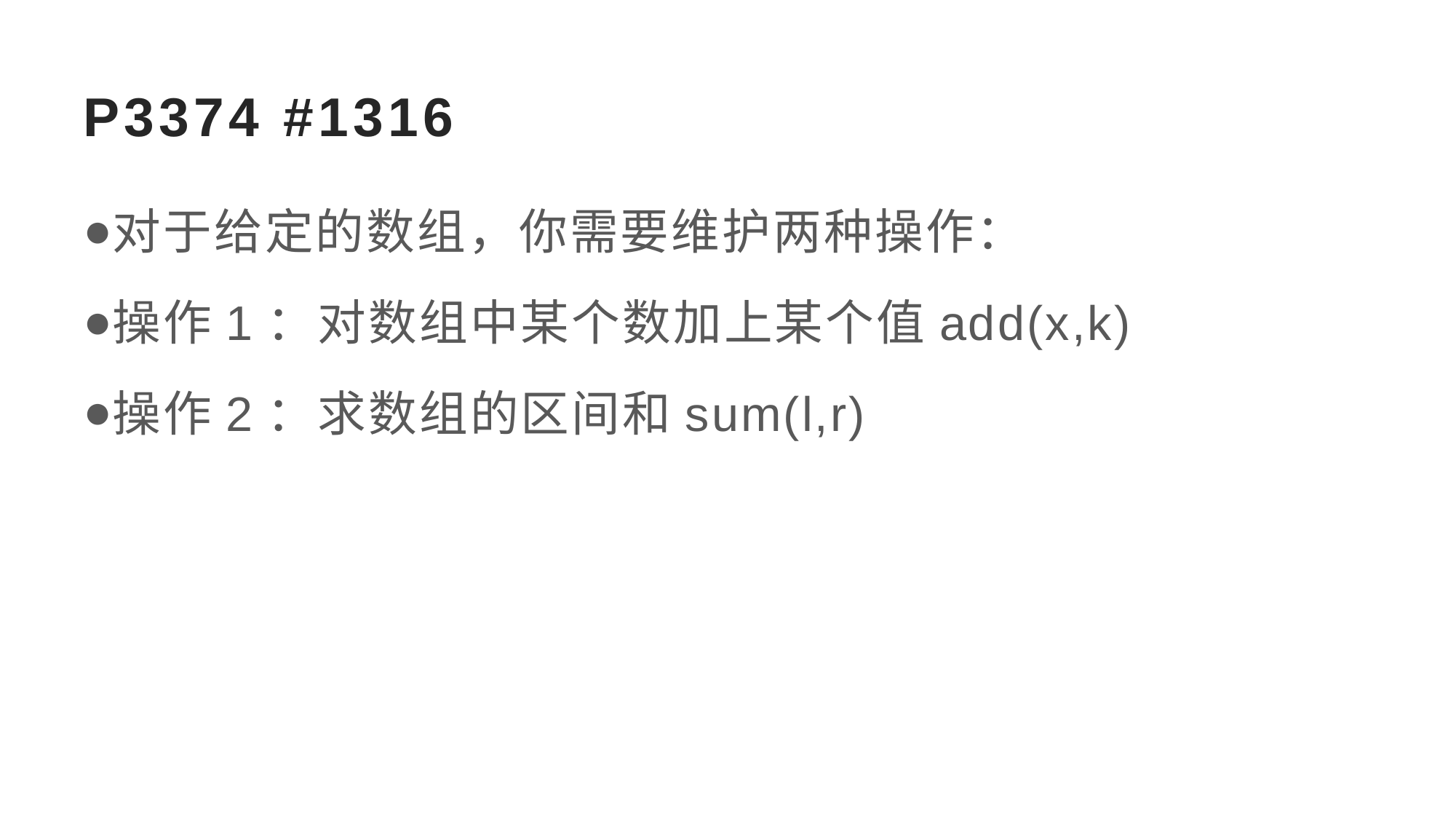

# P3374 #1316
对于给定的数组，你需要维护两种操作：
操作1：对数组中某个数加上某个值add(x,k)
操作2：求数组的区间和sum(l,r)